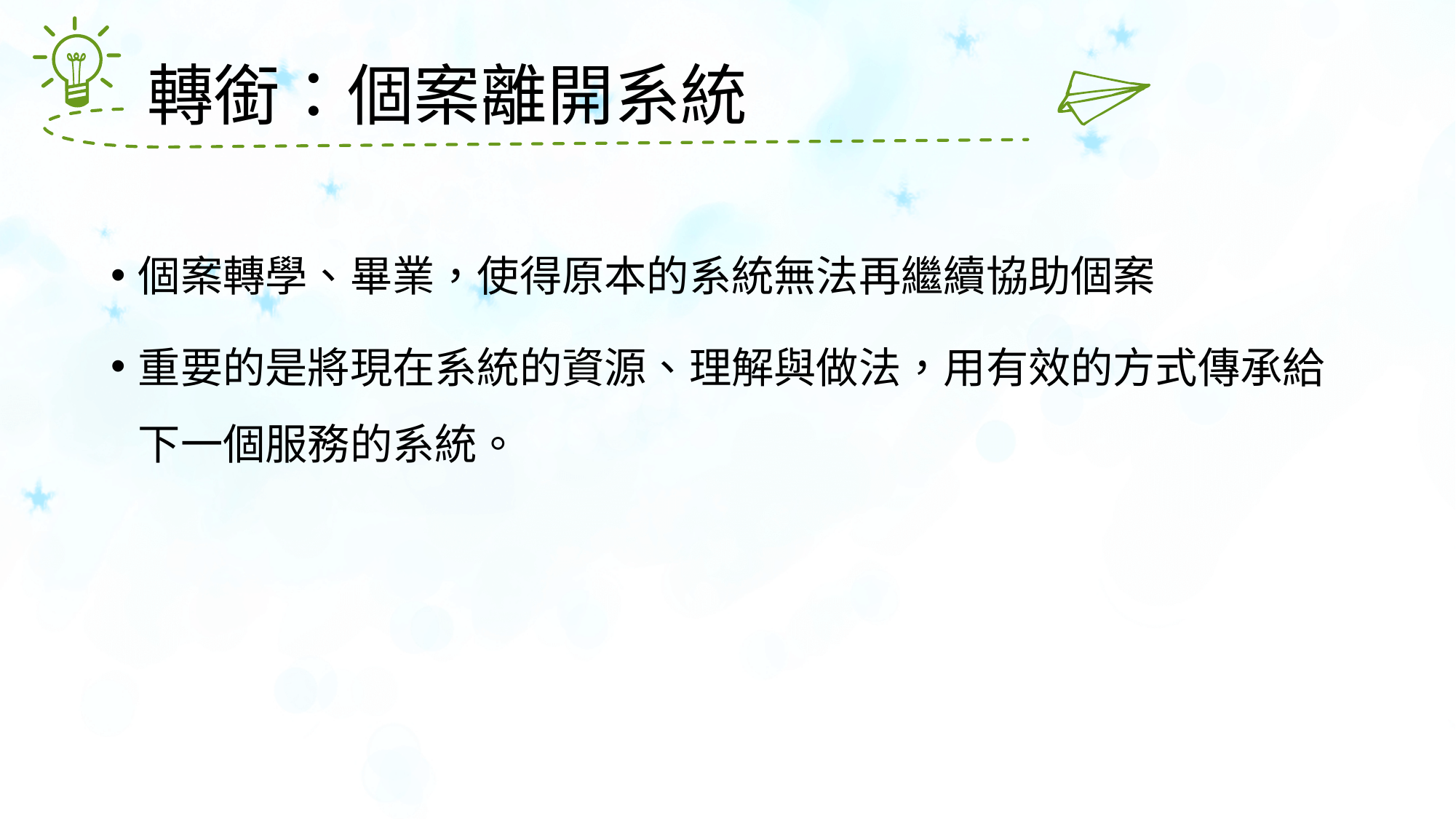

# 轉銜：個案離開系統
個案轉學、畢業，使得原本的系統無法再繼續協助個案
重要的是將現在系統的資源、理解與做法，用有效的方式傳承給下一個服務的系統。